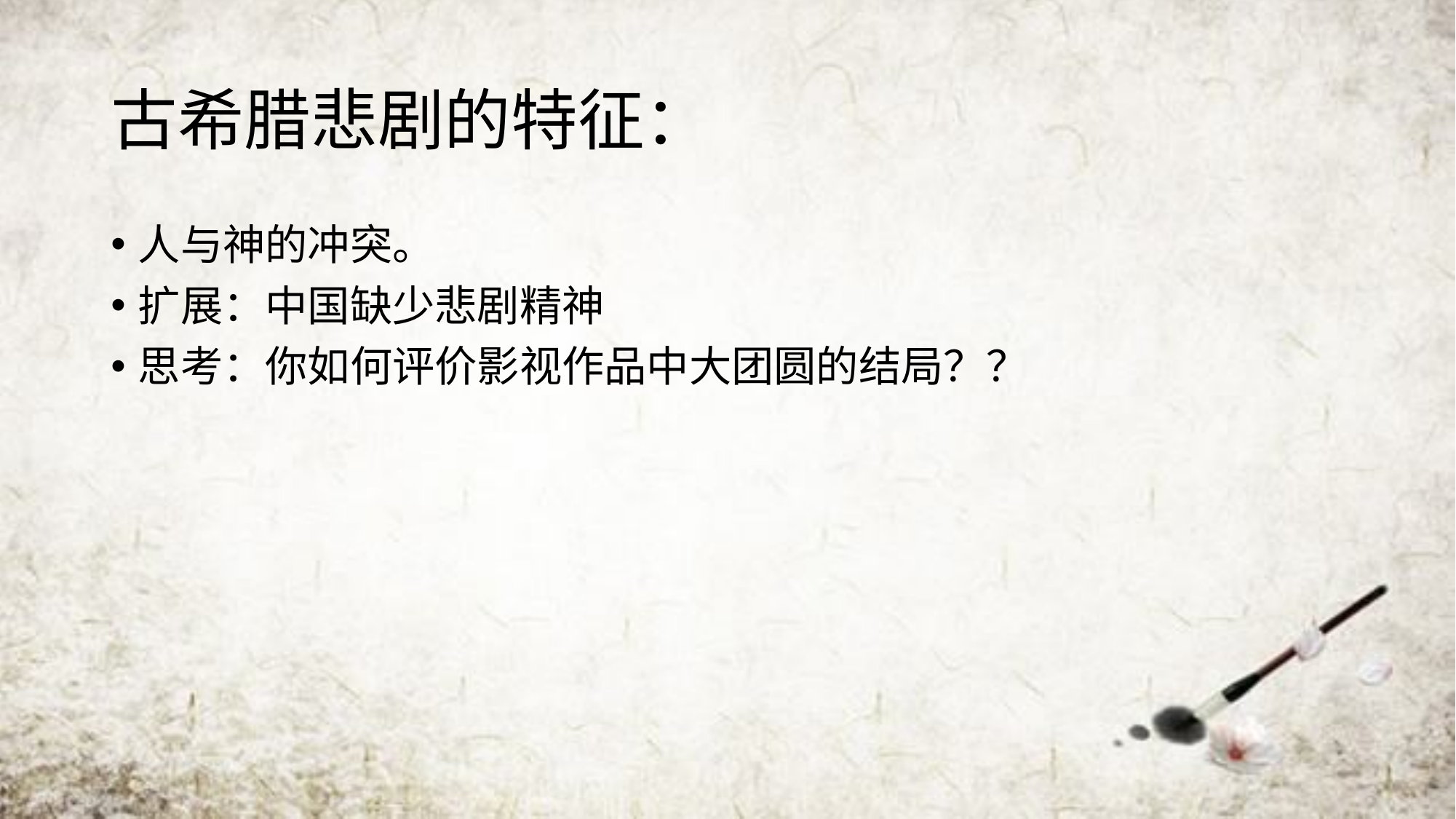

# 古希腊悲剧的特征：
人与神的冲突。
扩展：中国缺少悲剧精神
思考：你如何评价影视作品中大团圆的结局？？